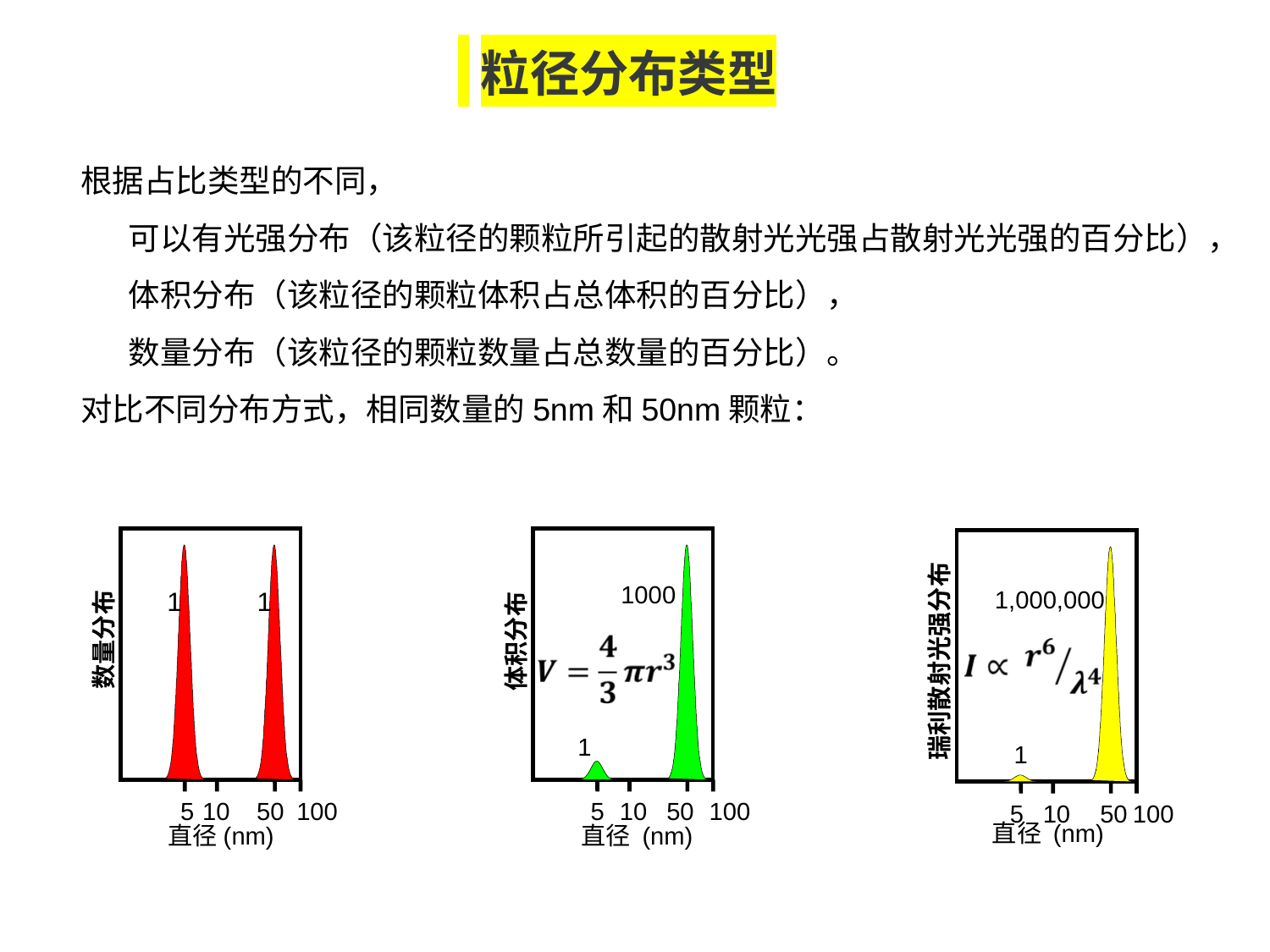

粒径分布类型
根据占比类型的不同，
可以有光强分布（该粒径的颗粒所引起的散射光光强占散射光光强的百分比），体积分布（该粒径的颗粒体积占总体积的百分比），
数量分布（该粒径的颗粒数量占总数量的百分比）。
对比不同分布方式，相同数量的5nm和50nm颗粒：

1
1
数量分布

5
10
50
100
直径(nm)

1000
体积分布
1

5
10
50
100
直径 (nm)

1,000,000
瑞利散射光强分布
1

5
10
50
100

直径 (nm)